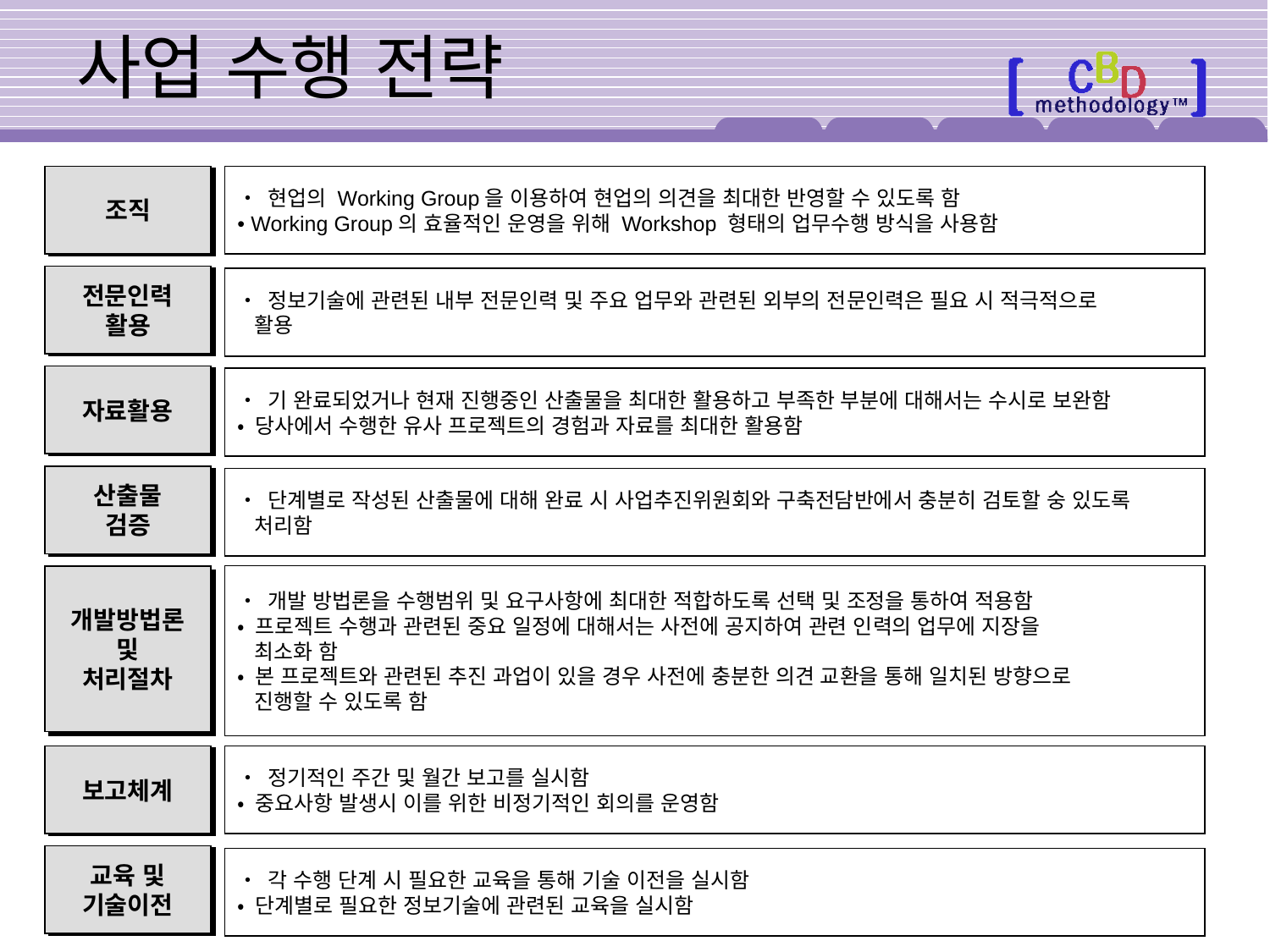

# 사업 수행 전략
조직

전문인력
활용

자료활용

산출물
검증

개발방법론
및
처리절차

보고체계

교육 및
기술이전

• 현업의 Working Group을 이용하여 현업의 의견을 최대한 반영할 수 있도록 함
• Working Group의 효율적인 운영을 위해 Workshop 형태의 업무수행 방식을 사용함
• 정보기술에 관련된 내부 전문인력 및 주요 업무와 관련된 외부의 전문인력은 필요 시 적극적으로
  활용
• 기 완료되었거나 현재 진행중인 산출물을 최대한 활용하고 부족한 부분에 대해서는 수시로 보완함
• 당사에서 수행한 유사 프로젝트의 경험과 자료를 최대한 활용함
• 단계별로 작성된 산출물에 대해 완료 시 사업추진위원회와 구축전담반에서 충분히 검토할 숭 있도록
  처리함
• 개발 방법론을 수행범위 및 요구사항에 최대한 적합하도록 선택 및 조정을 통하여 적용함
• 프로젝트 수행과 관련된 중요 일정에 대해서는 사전에 공지하여 관련 인력의 업무에 지장을
  최소화 함
• 본 프로젝트와 관련된 추진 과업이 있을 경우 사전에 충분한 의견 교환을 통해 일치된 방향으로
  진행할 수 있도록 함
• 정기적인 주간 및 월간 보고를 실시함
• 중요사항 발생시 이를 위한 비정기적인 회의를 운영함
• 각 수행 단계 시 필요한 교육을 통해 기술 이전을 실시함
• 단계별로 필요한 정보기술에 관련된 교육을 실시함